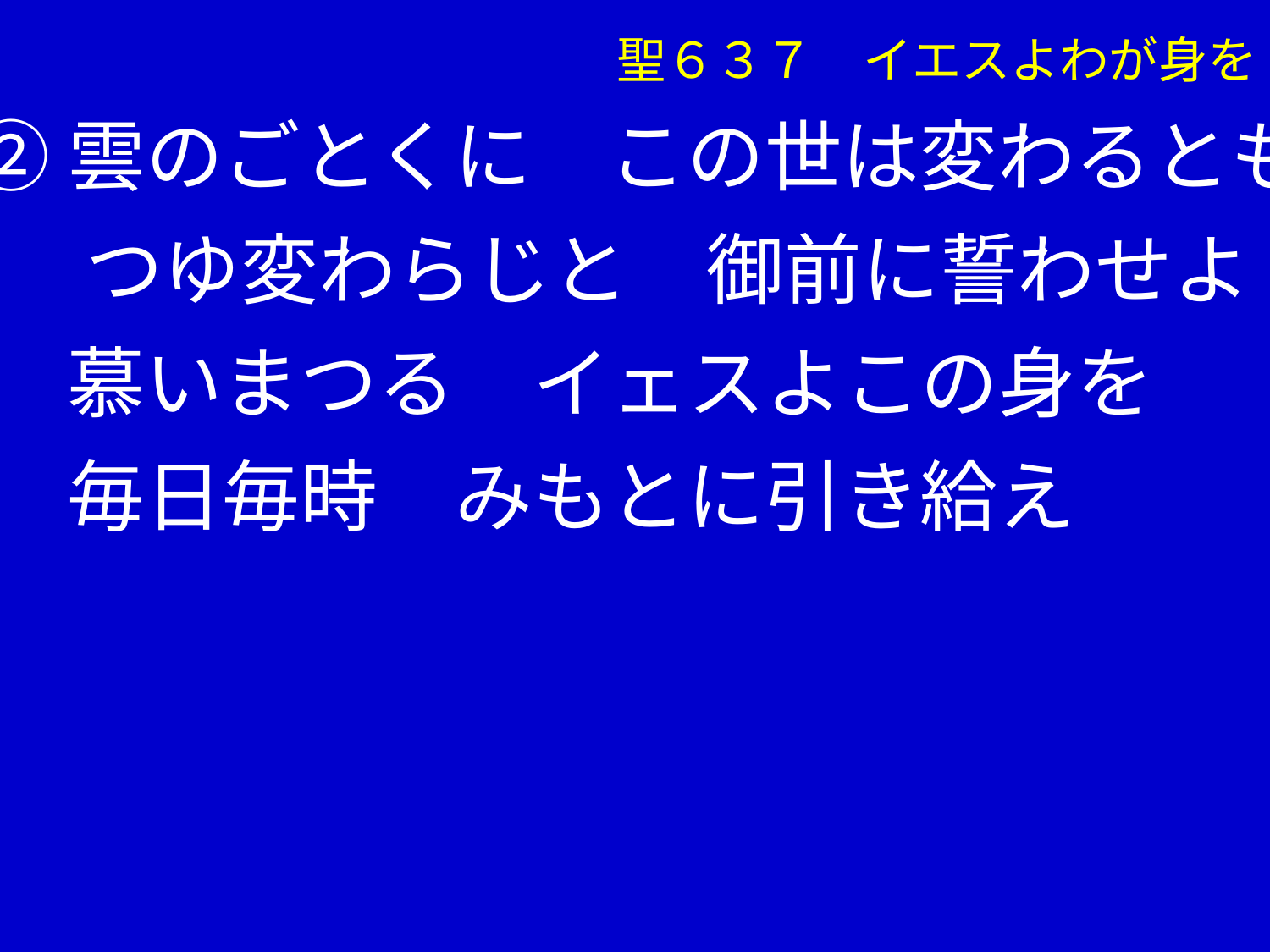

②雲のごとくに　この世は変わるとも
 　つゆ変わらじと　御前に誓わせよ
　 慕いまつる　イェスよこの身を
　 毎日毎時　みもとに引き給え
聖６３７　イエスよわが身を